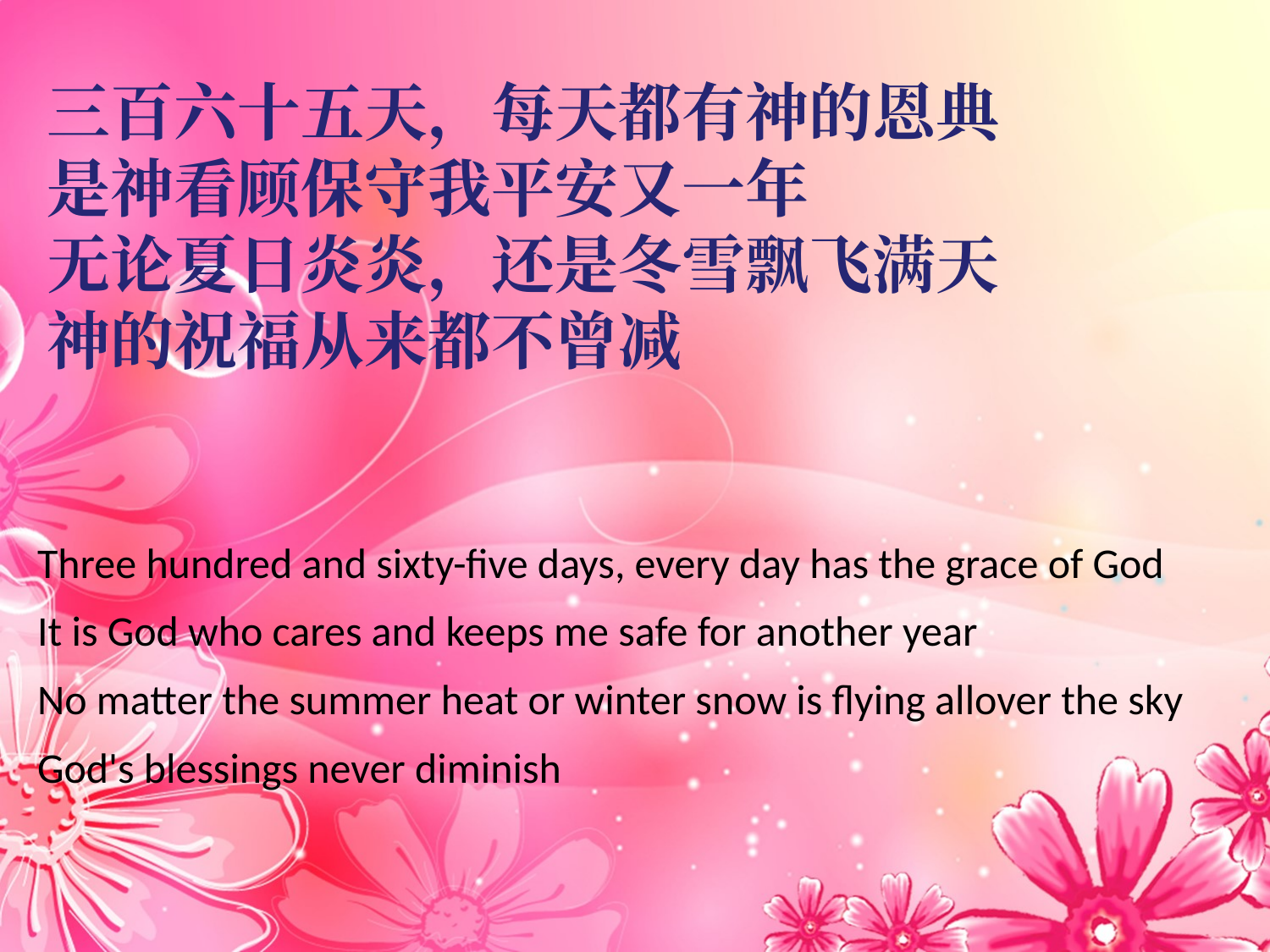

三百六十五天，每天都有神的恩典
是神看顾保守我平安又一年
无论夏日炎炎，还是冬雪飘飞满天
神的祝福从来都不曾减

Three hundred and sixty-five days, every day has the grace of God
It is God who cares and keeps me safe for another year
No matter the summer heat or winter snow is flying allover the sky
God's blessings never diminish